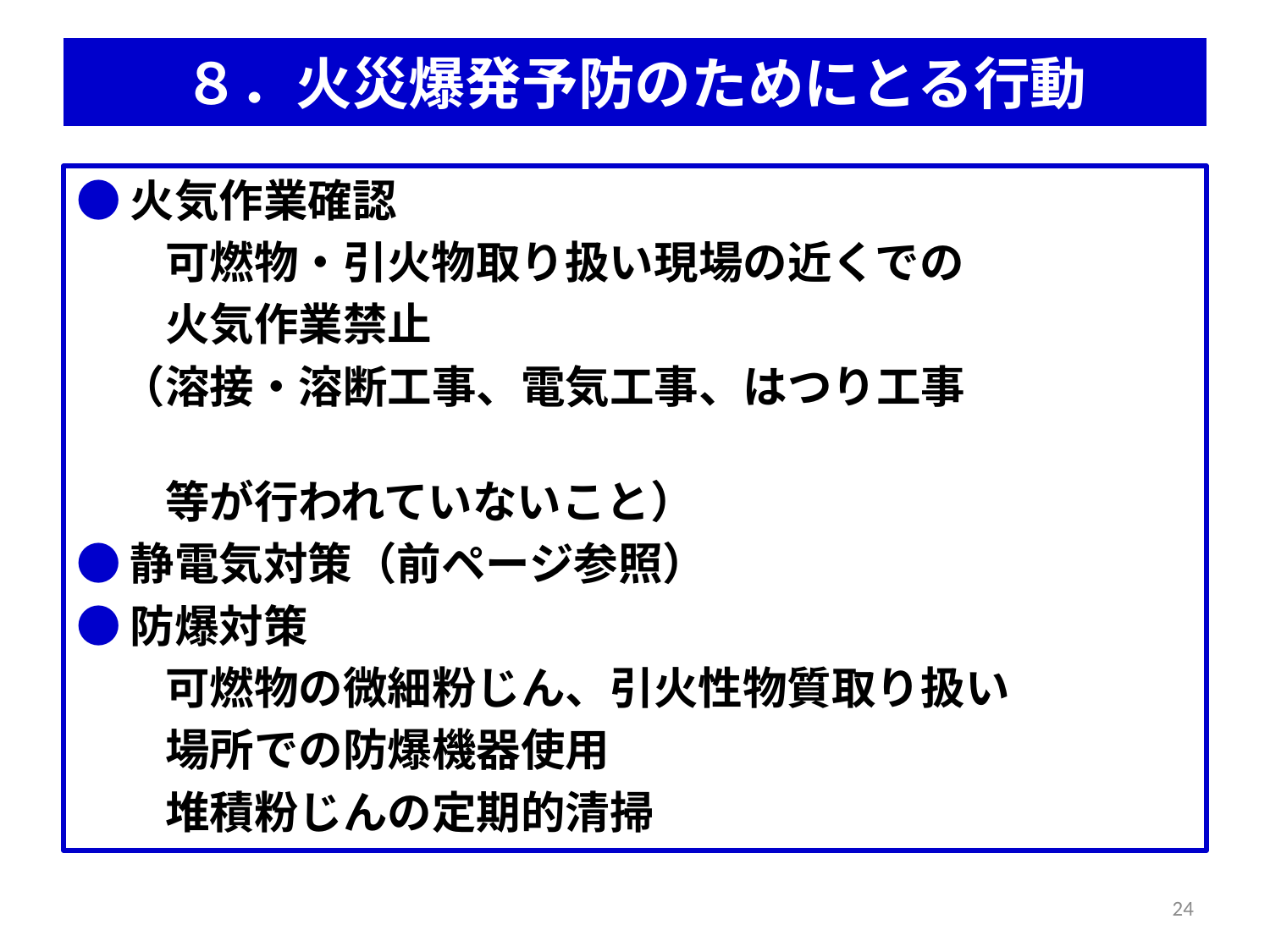

# ８．火災爆発予防のためにとる行動
●火気作業確認
　　可燃物・引火物取り扱い現場の近くでの
　　火気作業禁止
　（溶接・溶断工事、電気工事、はつり工事
　　等が行われていないこと）
●静電気対策（前ページ参照）
●防爆対策
　　可燃物の微細粉じん、引火性物質取り扱い
　　場所での防爆機器使用
　　堆積粉じんの定期的清掃

24